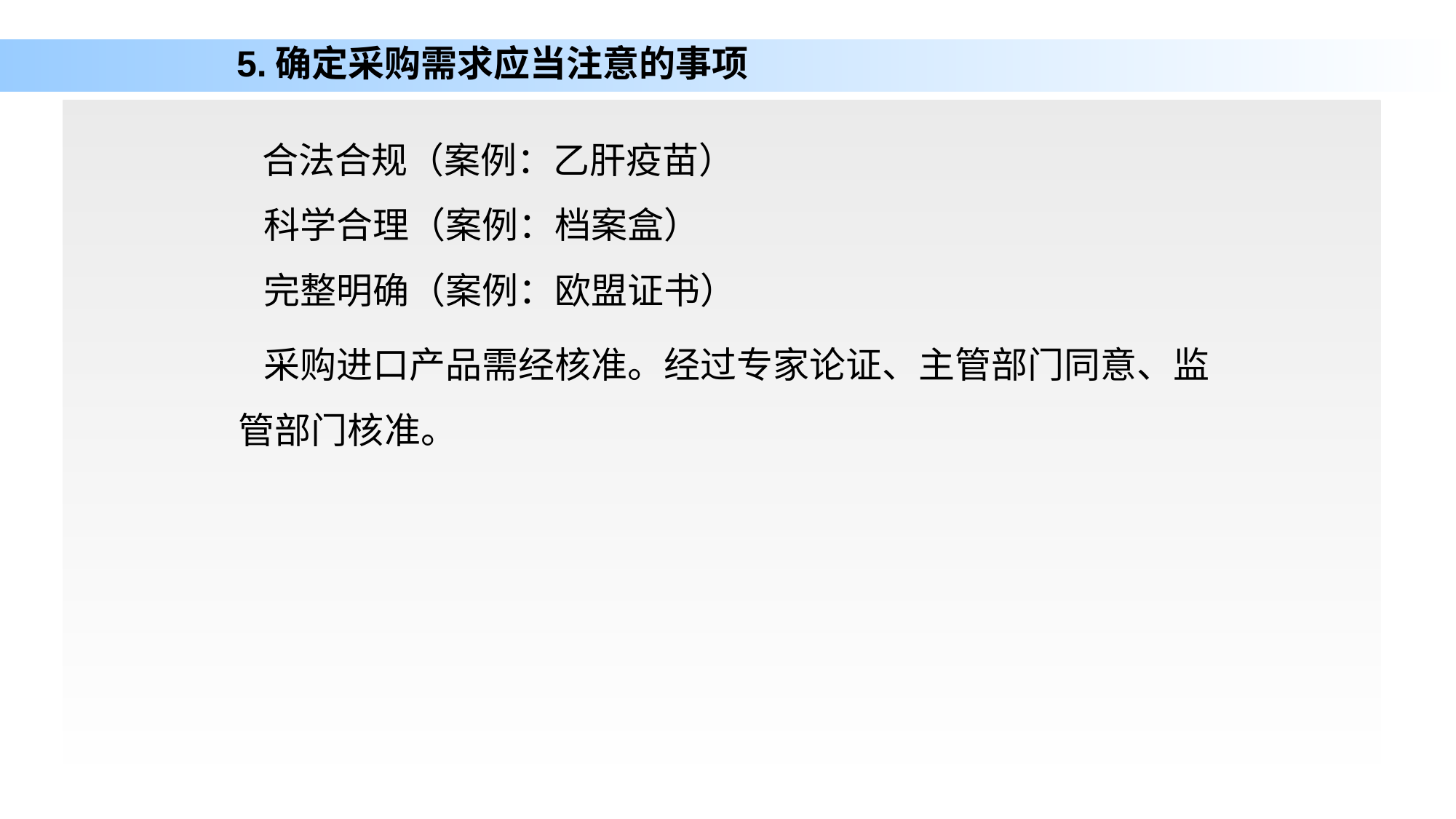

# 5.确定采购需求应当注意的事项
  合法合规（案例：乙肝疫苗）
  科学合理（案例：档案盒）
  完整明确（案例：欧盟证书）
  采购进口产品需经核准。经过专家论证、主管部门同意、监管部门核准。